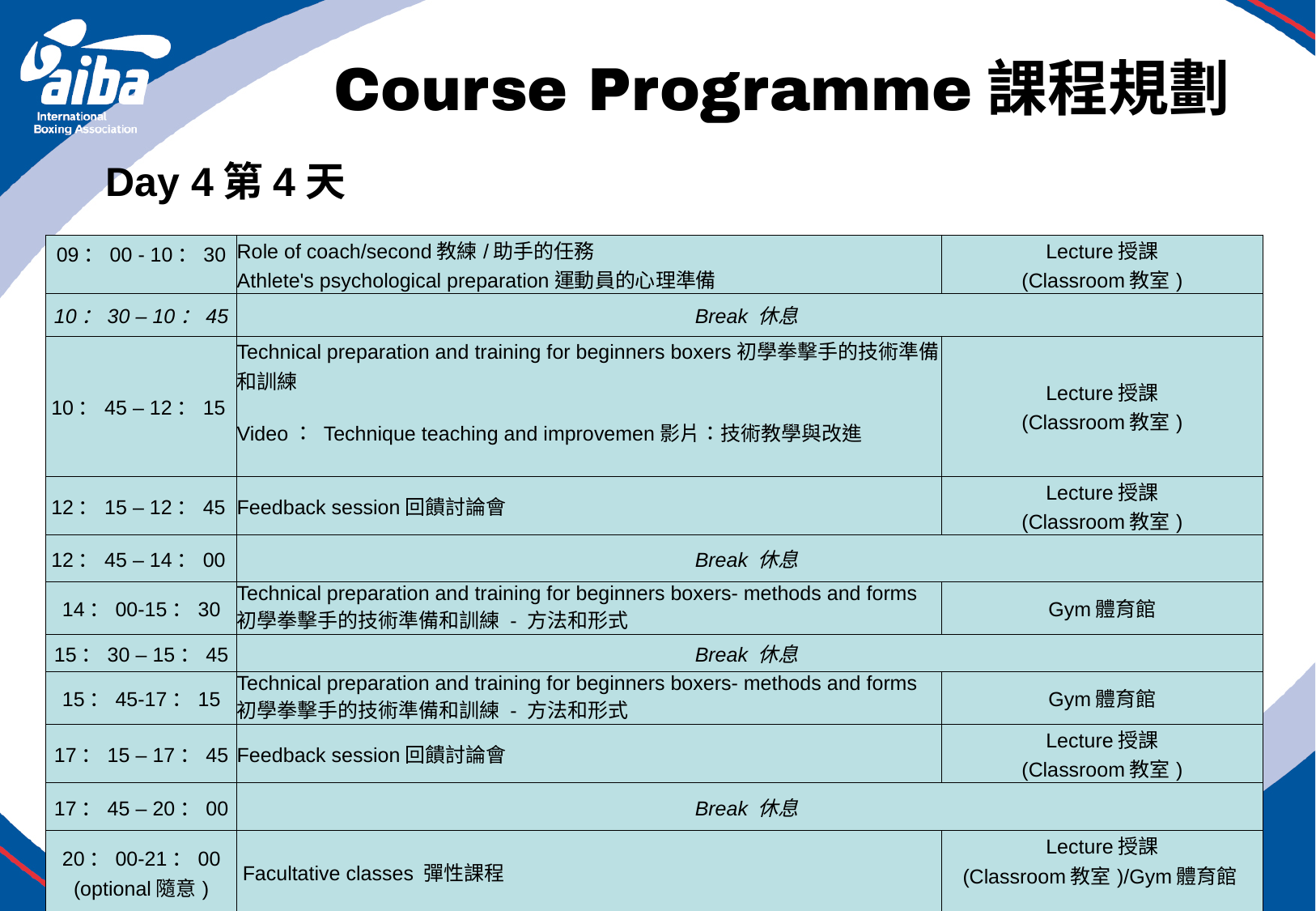

# Course Programme課程規劃
Day 4第4天
| 09：00 - 10：30 | Role of coach/second教練/助手的任務 Athlete's psychological preparation運動員的心理準備 | Lecture授課 (Classroom教室) |
| --- | --- | --- |
| 10：30 – 10：45 | Break 休息 |  |
| 10：45 – 12：15 | Technical preparation and training for beginners boxers初學拳擊手的技術準備和訓練 Video： Technique teaching and improvemen影片：技術教學與改進 | Lecture授課 (Classroom教室) |
| 12：15 – 12：45 | Feedback session回饋討論會 | Lecture授課 (Classroom教室) |
| 12：45 – 14：00 | Break 休息 |  |
| 14：00-15：30 | Technical preparation and training for beginners boxers- methods and forms初學拳擊手的技術準備和訓練 - 方法和形式 | Gym體育館 |
| 15：30 – 15：45 | Break 休息 |  |
| 15：45-17：15 | Technical preparation and training for beginners boxers- methods and forms初學拳擊手的技術準備和訓練 - 方法和形式 | Gym體育館 |
| 17：15 – 17：45 | Feedback session回饋討論會 | Lecture授課 (Classroom教室) |
| 17：45 – 20：00 | Break 休息 |  |
| 20：00-21：00 (optional隨意) | Facultative classes 彈性課程 | Lecture授課 (Classroom教室)/Gym體育館 |